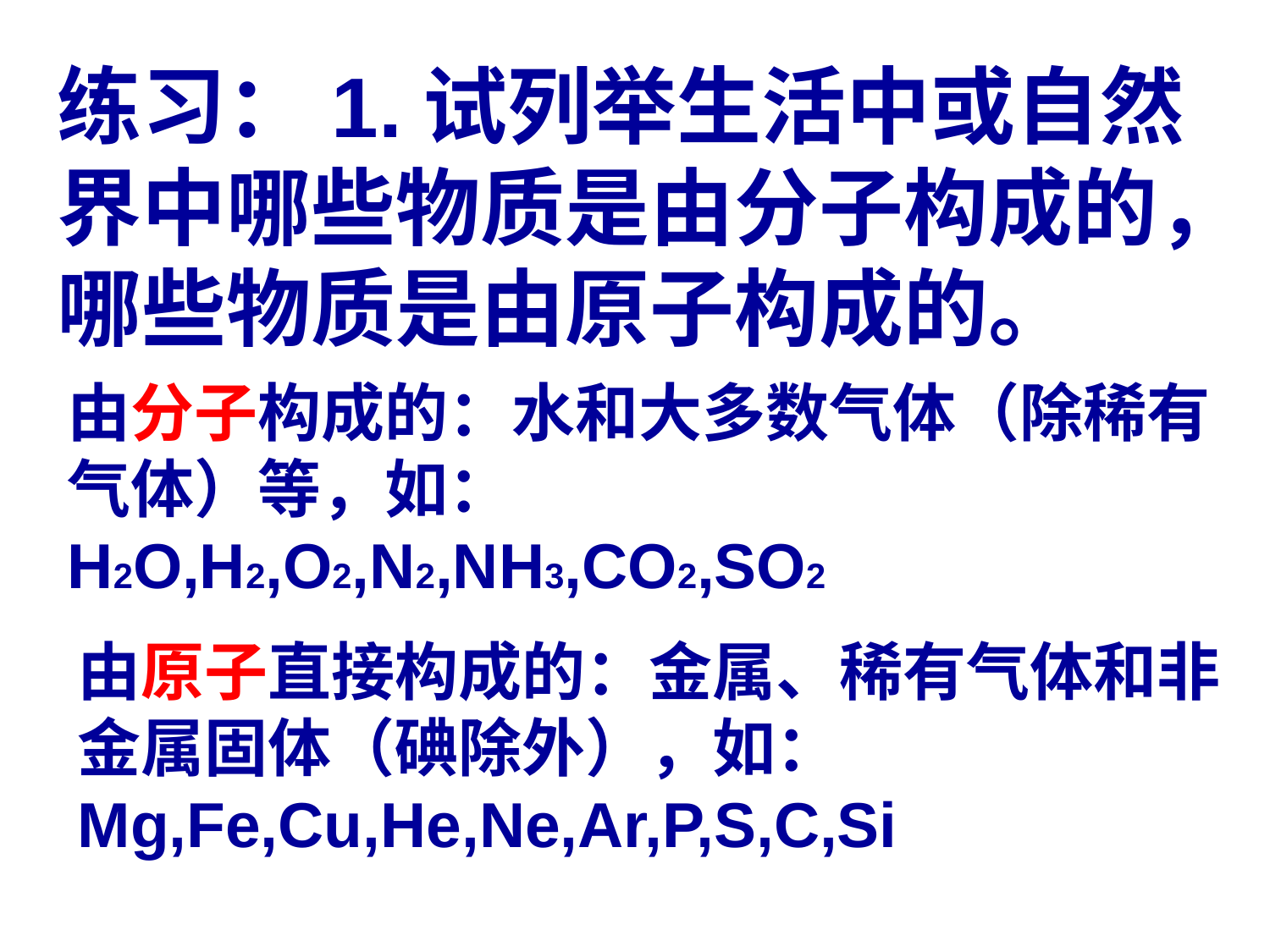

练习：1.试列举生活中或自然界中哪些物质是由分子构成的，哪些物质是由原子构成的。
由分子构成的：水和大多数气体（除稀有气体）等，如：H2O,H2,O2,N2,NH3,CO2,SO2
由原子直接构成的：金属、稀有气体和非金属固体（碘除外），如：Mg,Fe,Cu,He,Ne,Ar,P,S,C,Si